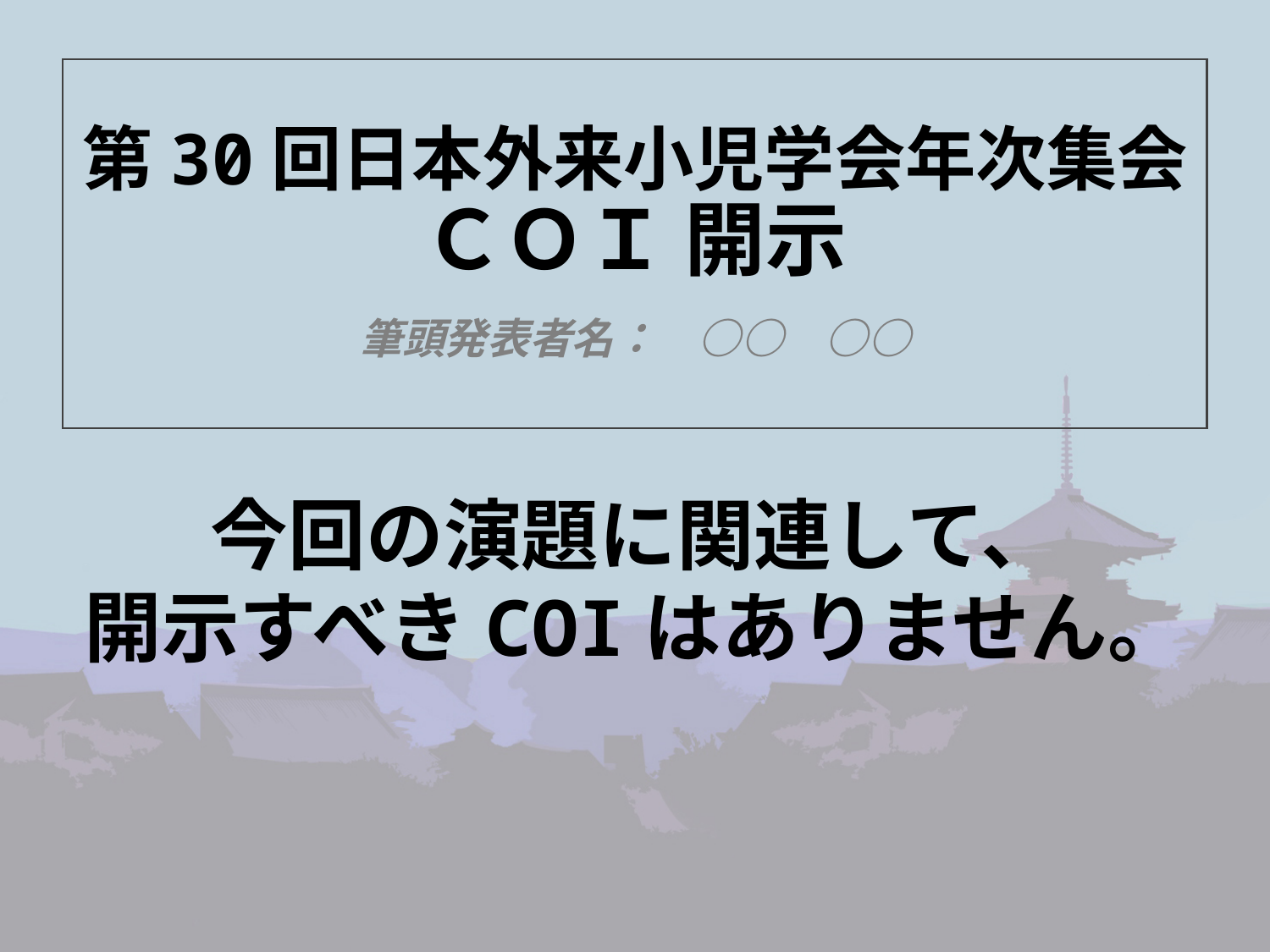

第30回日本外来小児学会年次集会
ＣＯＩ 開示
　
筆頭発表者名：　○○　○○
今回の演題に関連して、
開示すべきCOIはありません。